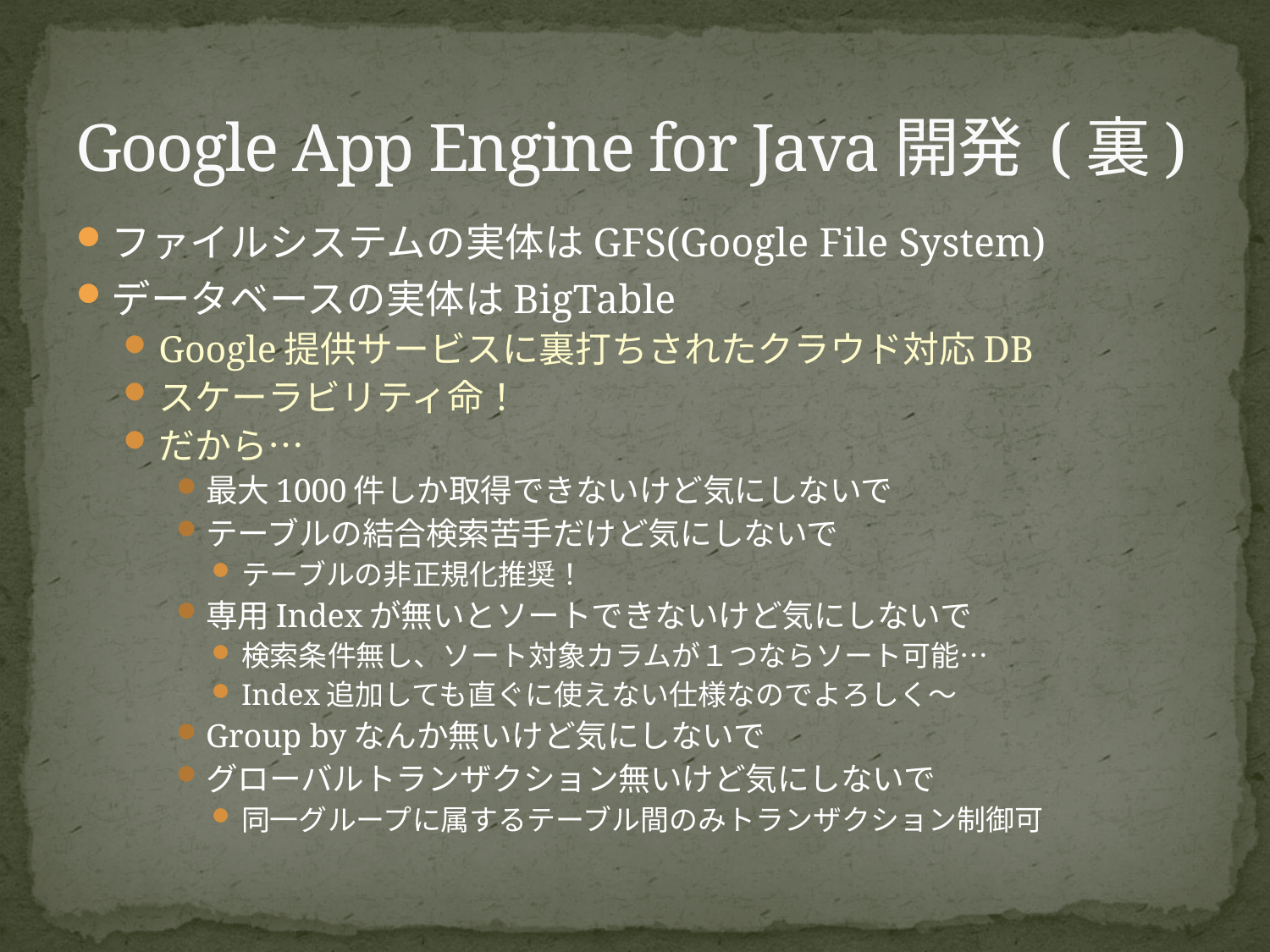

# Google App Engine for Java開発 (裏)
ファイルシステムの実体はGFS(Google File System)
データベースの実体はBigTable
Google提供サービスに裏打ちされたクラウド対応DB
スケーラビリティ命！
だから…
最大1000件しか取得できないけど気にしないで
テーブルの結合検索苦手だけど気にしないで
テーブルの非正規化推奨！
専用Indexが無いとソートできないけど気にしないで
検索条件無し、ソート対象カラムが１つならソート可能…
Index追加しても直ぐに使えない仕様なのでよろしく～
Group byなんか無いけど気にしないで
グローバルトランザクション無いけど気にしないで
同一グループに属するテーブル間のみトランザクション制御可